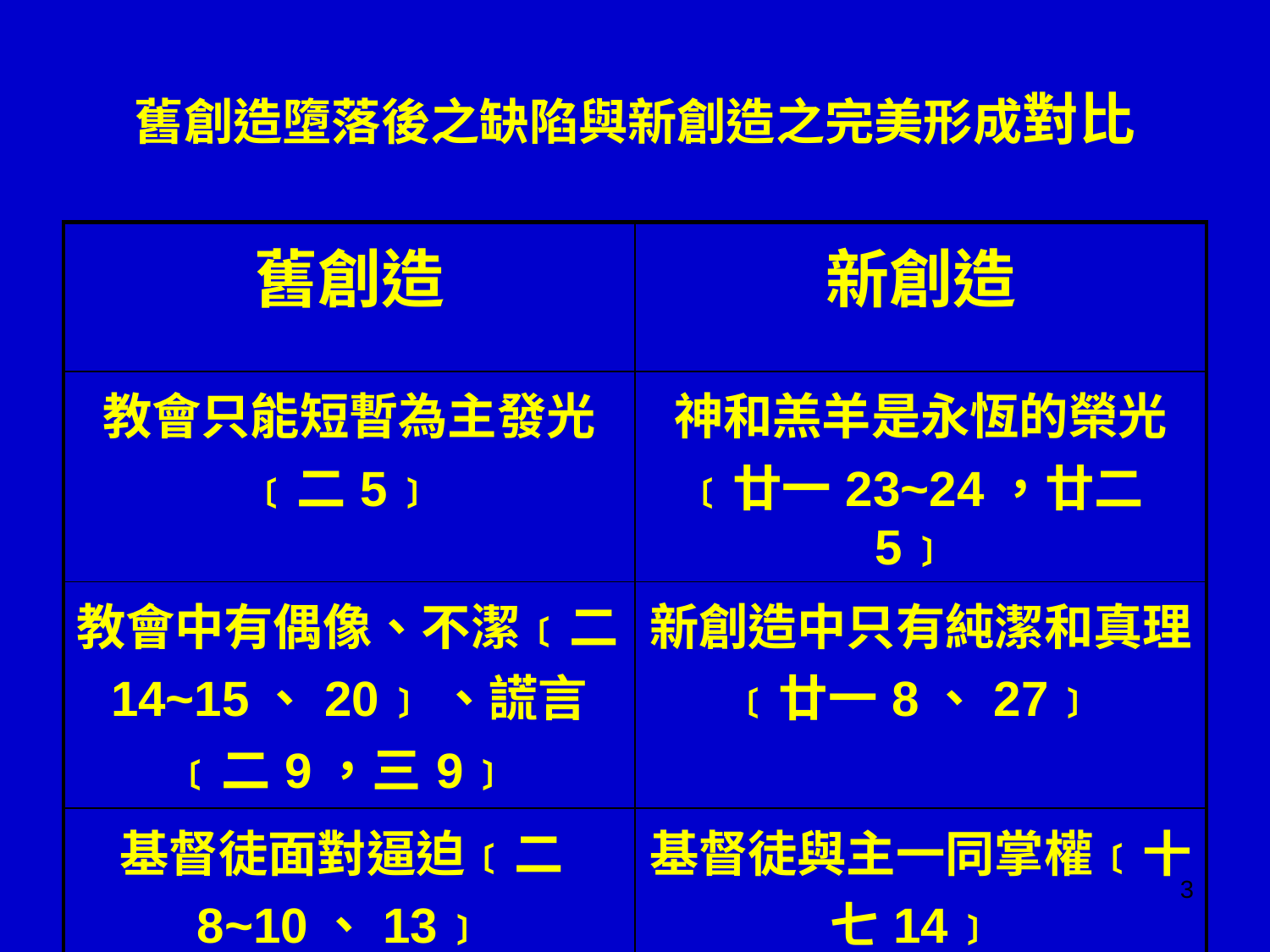

# 舊創造墮落後之缺陷與新創造之完美形成對比
| 舊創造 | 新創造 |
| --- | --- |
| 教會只能短暫為主發光﹝二5﹞ | 神和羔羊是永恆的榮光﹝廿一23~24，廿二5﹞ |
| 教會中有偶像、不潔﹝二14~15、20﹞、謊言﹝二9，三9﹞ | 新創造中只有純潔和真理﹝廿一8、27﹞ |
| 基督徒面對逼迫﹝二8~10、13﹞ | 基督徒與主一同掌權﹝十七14﹞ |
3